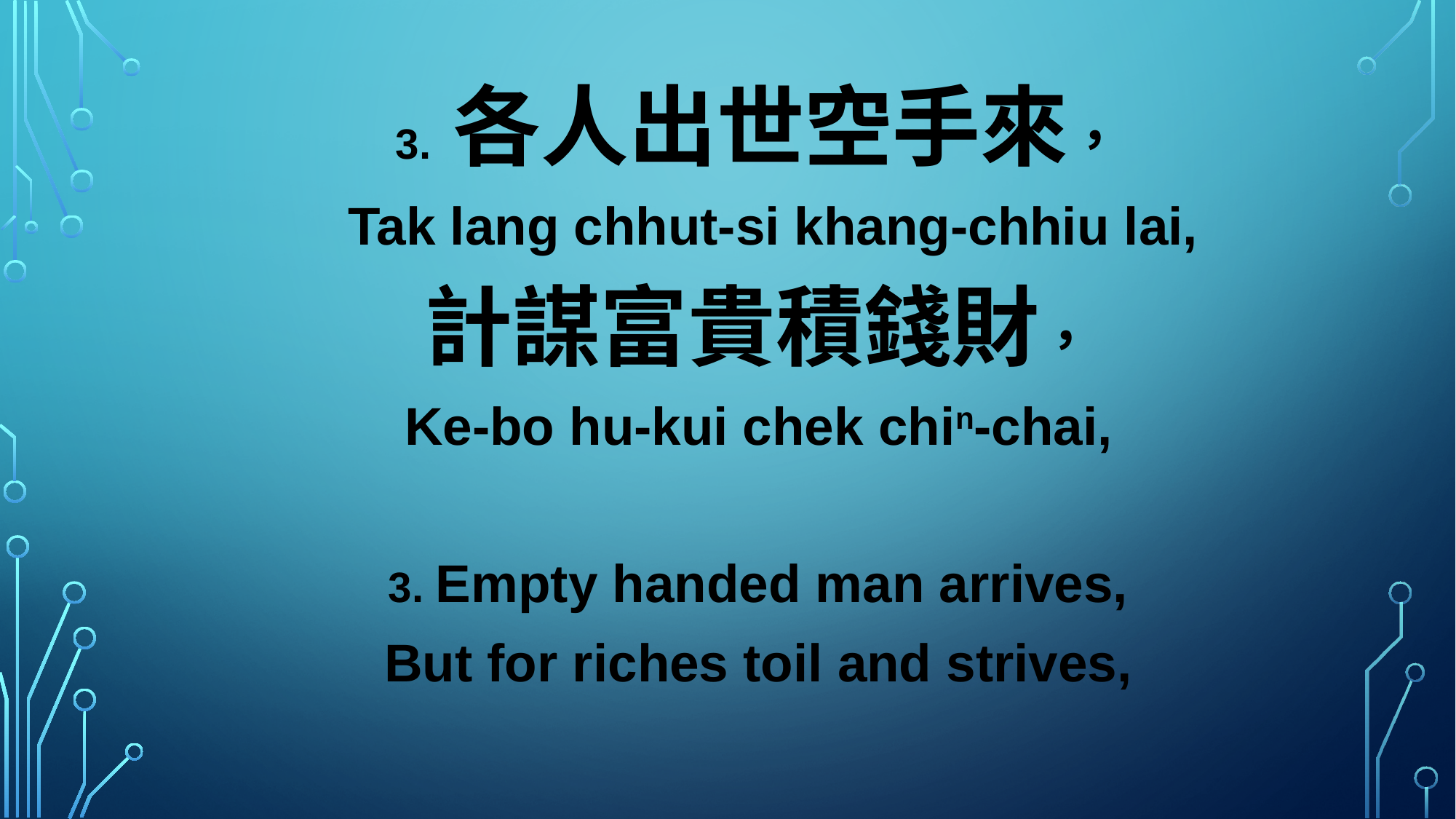

3. 各人出世空手來，
  Tak lang chhut-si khang-chhiu lai,
計謀富貴積錢財，
Ke-bo hu-kui chek chin-chai,

3. Empty handed man arrives,
But for riches toil and strives,